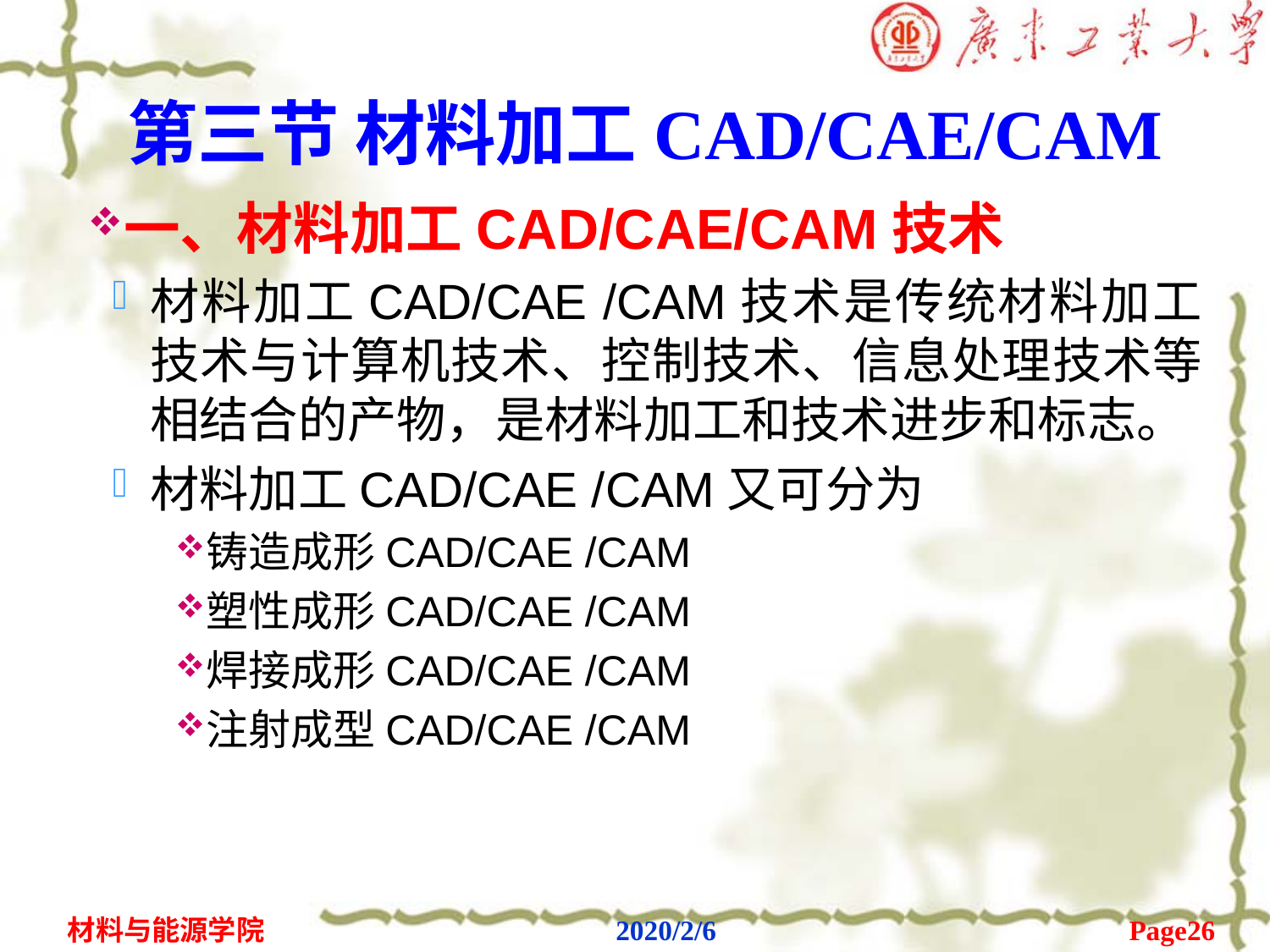

# 第三节 材料加工CAD/CAE/CAM
一、材料加工CAD/CAE/CAM技术
材料加工CAD/CAE /CAM技术是传统材料加工技术与计算机技术、控制技术、信息处理技术等相结合的产物，是材料加工和技术进步和标志。
材料加工CAD/CAE /CAM又可分为
铸造成形CAD/CAE /CAM
塑性成形CAD/CAE /CAM
焊接成形CAD/CAE /CAM
注射成型CAD/CAE /CAM
Page26
材料与能源学院
2020/2/6